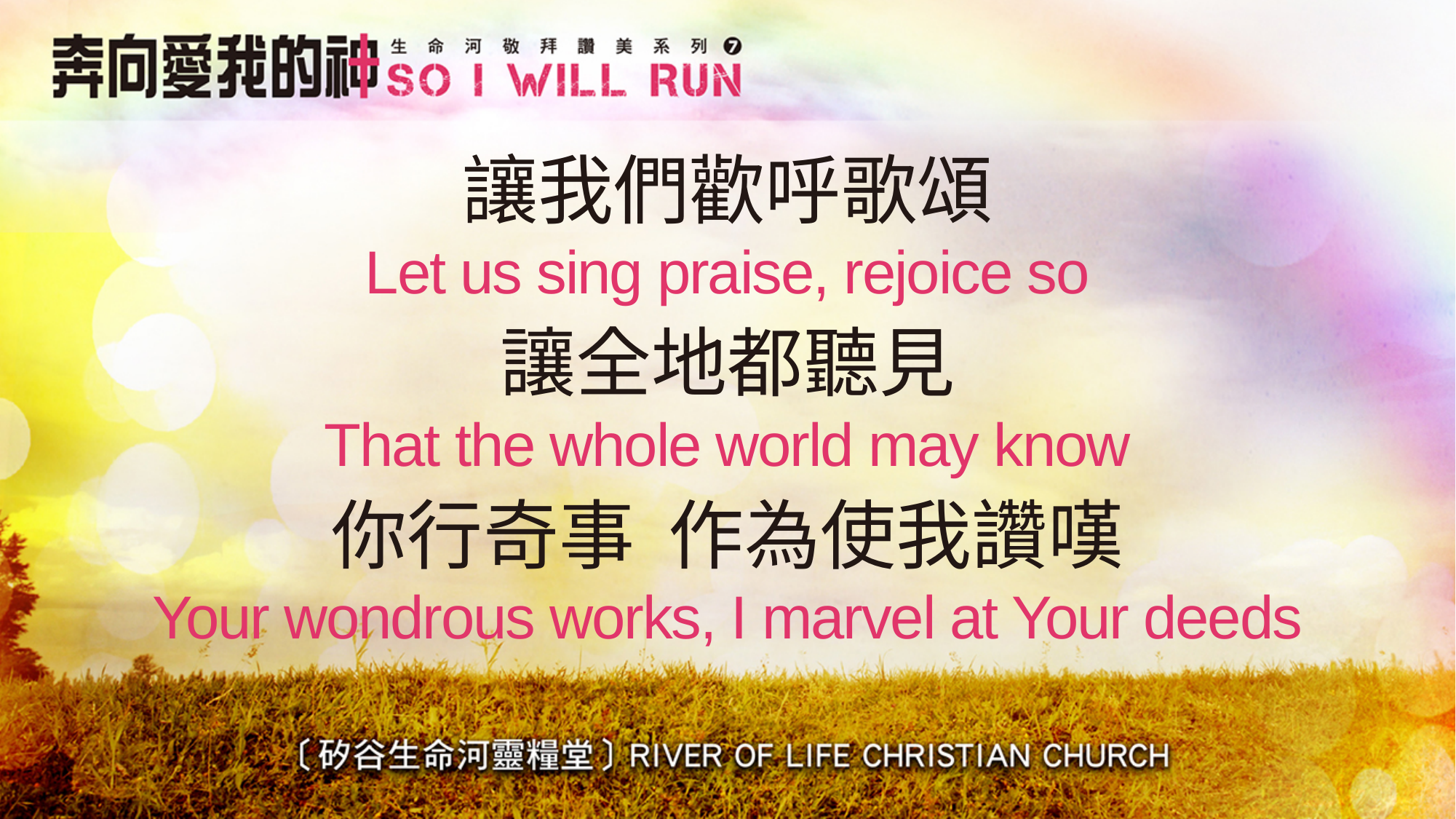

# 讓我們歡呼歌頌 Let us sing praise, rejoice so
讓全地都聽見
That the whole world may know
你行奇事  作為使我讚嘆
Your wondrous works, I marvel at Your deeds